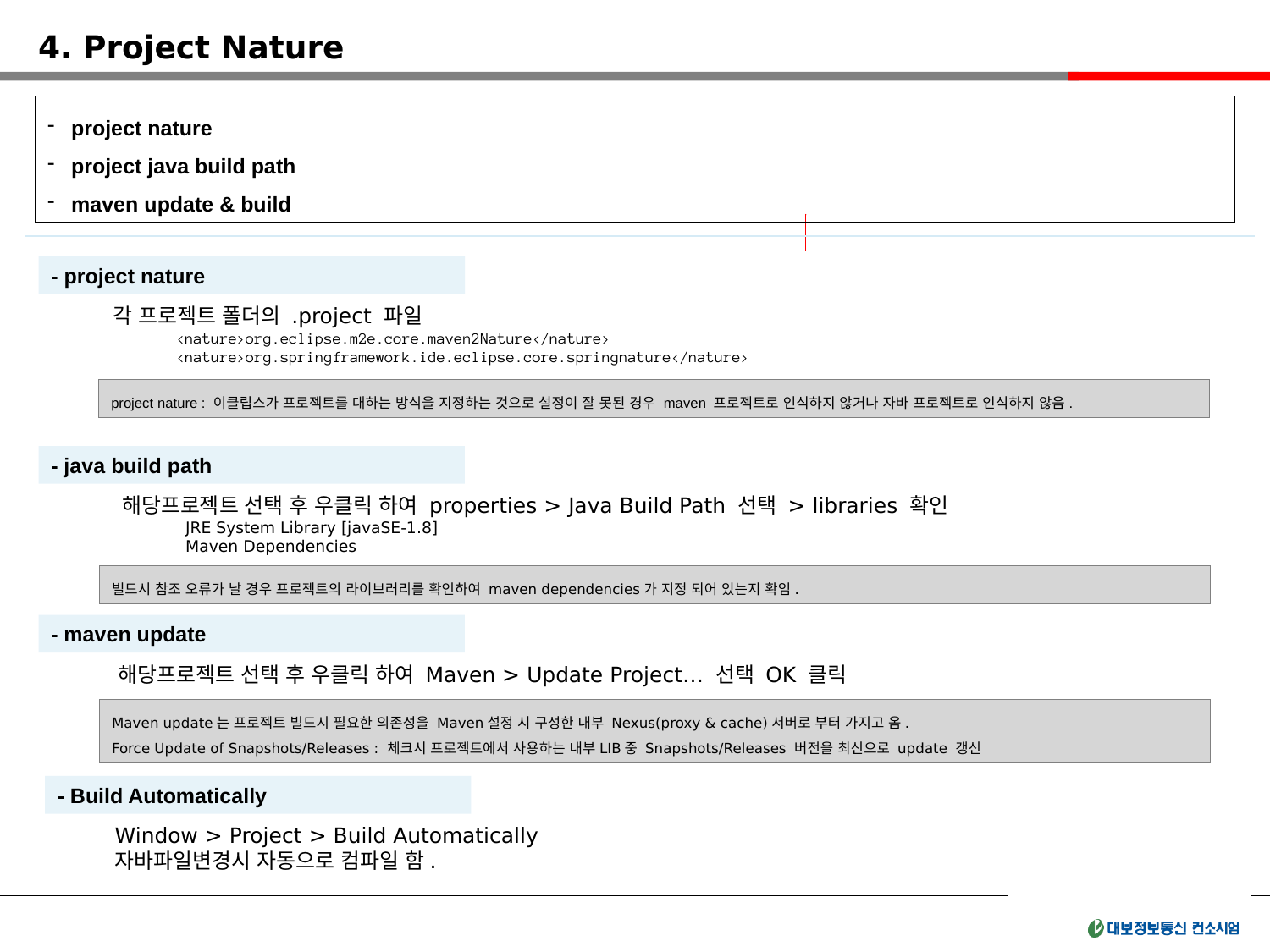

4. Project Nature
project nature
project java build path
maven update & build
- project nature
각 프로젝트 폴더의 .project 파일
<nature>org.eclipse.m2e.core.maven2Nature</nature>
<nature>org.springframework.ide.eclipse.core.springnature</nature>
project nature : 이클립스가 프로젝트를 대하는 방식을 지정하는 것으로 설정이 잘 못된 경우 maven 프로젝트로 인식하지 않거나 자바 프로젝트로 인식하지 않음.
- java build path
해당프로젝트 선택 후 우클릭 하여 properties > Java Build Path 선택 > libraries 확인
JRE System Library [javaSE-1.8]
Maven Dependencies
빌드시 참조 오류가 날 경우 프로젝트의 라이브러리를 확인하여 maven dependencies가 지정 되어 있는지 확임.
- maven update
해당프로젝트 선택 후 우클릭 하여 Maven > Update Project… 선택 OK 클릭
Maven update는 프로젝트 빌드시 필요한 의존성을 Maven설정 시 구성한 내부 Nexus(proxy & cache)서버로 부터 가지고 옴.
Force Update of Snapshots/Releases : 체크시 프로젝트에서 사용하는 내부LIB중 Snapshots/Releases 버전을 최신으로 update 갱신
- Build Automatically
Window > Project > Build Automatically
자바파일변경시 자동으로 컴파일 함.